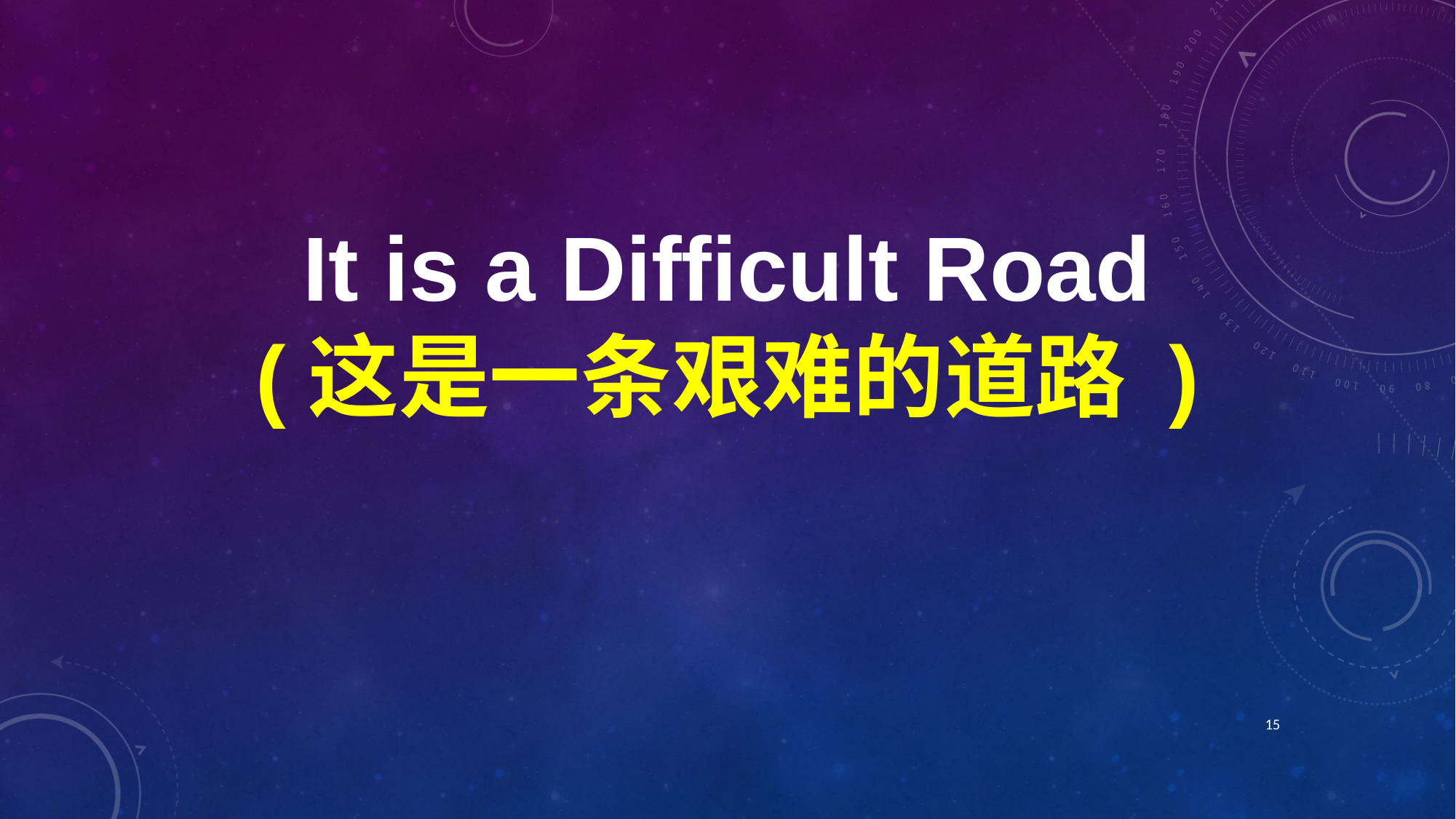

It is a Difficult Road
(这是一条艰难的道路 )
15